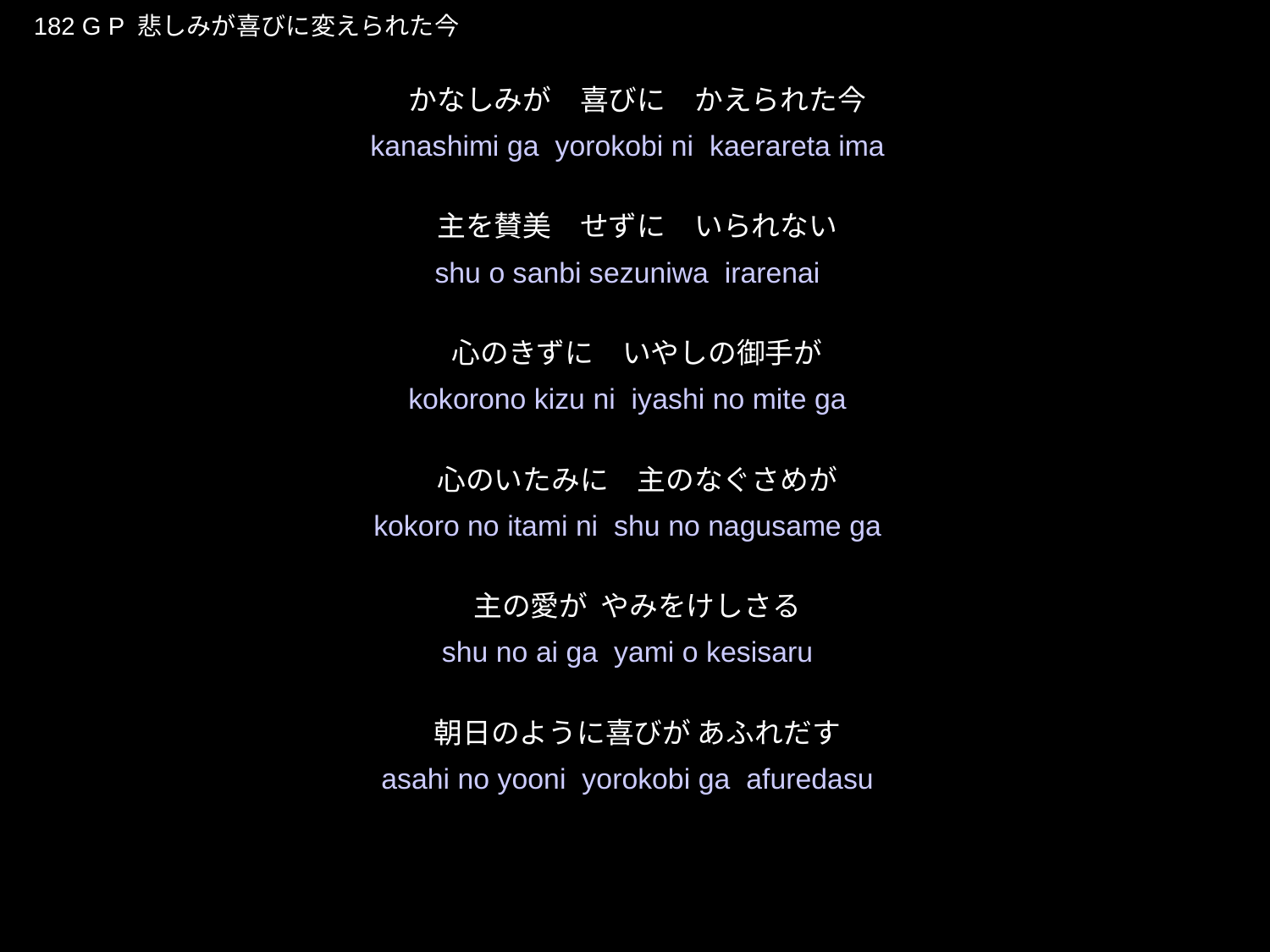

かなしみがよろこびにかえられたいま
★P
182 G P 悲しみが喜びに変えられた今
かなしみが　喜びに　かえられた今
主を賛美　せずに　いられない
心のきずに　いやしの御手が
心のいたみに　主のなぐさめが
主の愛が  やみをけしさる
朝日のように喜びが あふれだす
★１
kanashimi ga  yorokobi ni  kaerareta ima
shu o sanbi sezuniwa  irarenai
kokorono kizu ni  iyashi no mite ga
kokoro no itami ni  shu no nagusame ga
shu no ai ga  yami o kesisaru
asahi no yooni  yorokobi ga  afuredasu